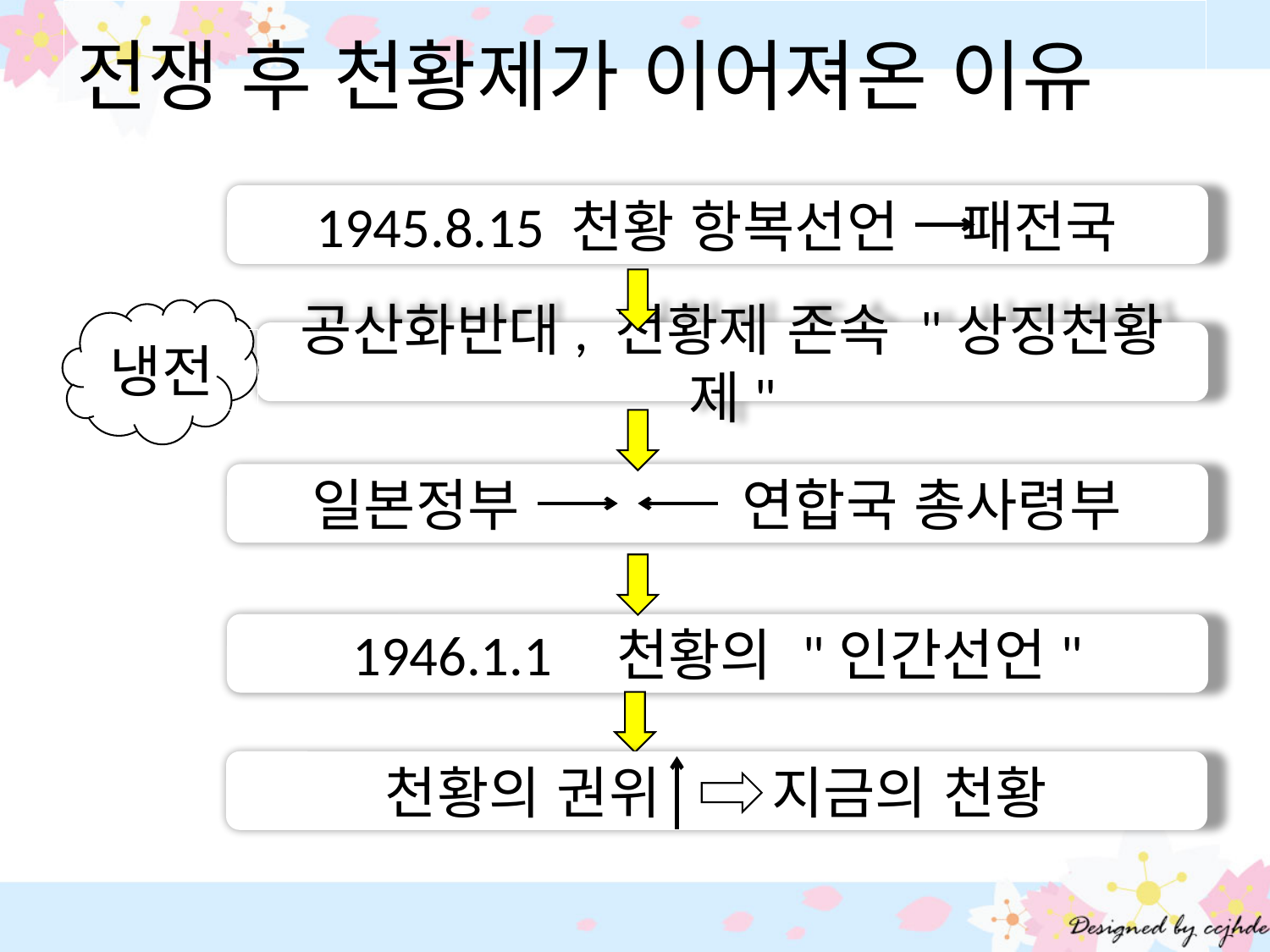

# 전쟁 후 천황제가 이어져온 이유
1945.8.15 천황 항복선언    패전국

냉전
공산화반대, 천황제 존속 "상징천황제"

일본정부              연합국 총사령부

1946.1.1    천황의 "인간선언"

천황의 권위       지금의 천황